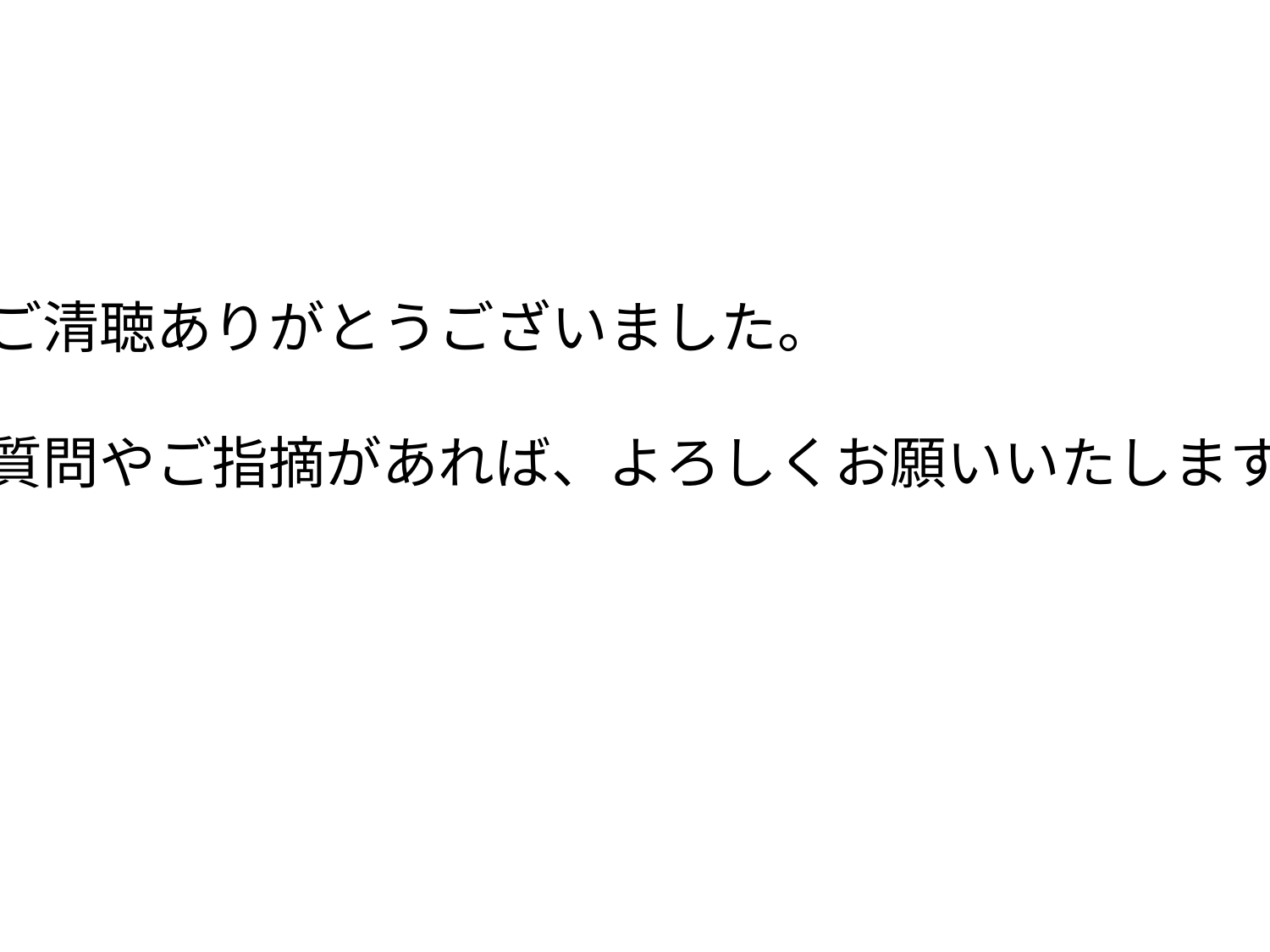

ご清聴ありがとうございました。

質問やご指摘があれば、よろしくお願いいたします。